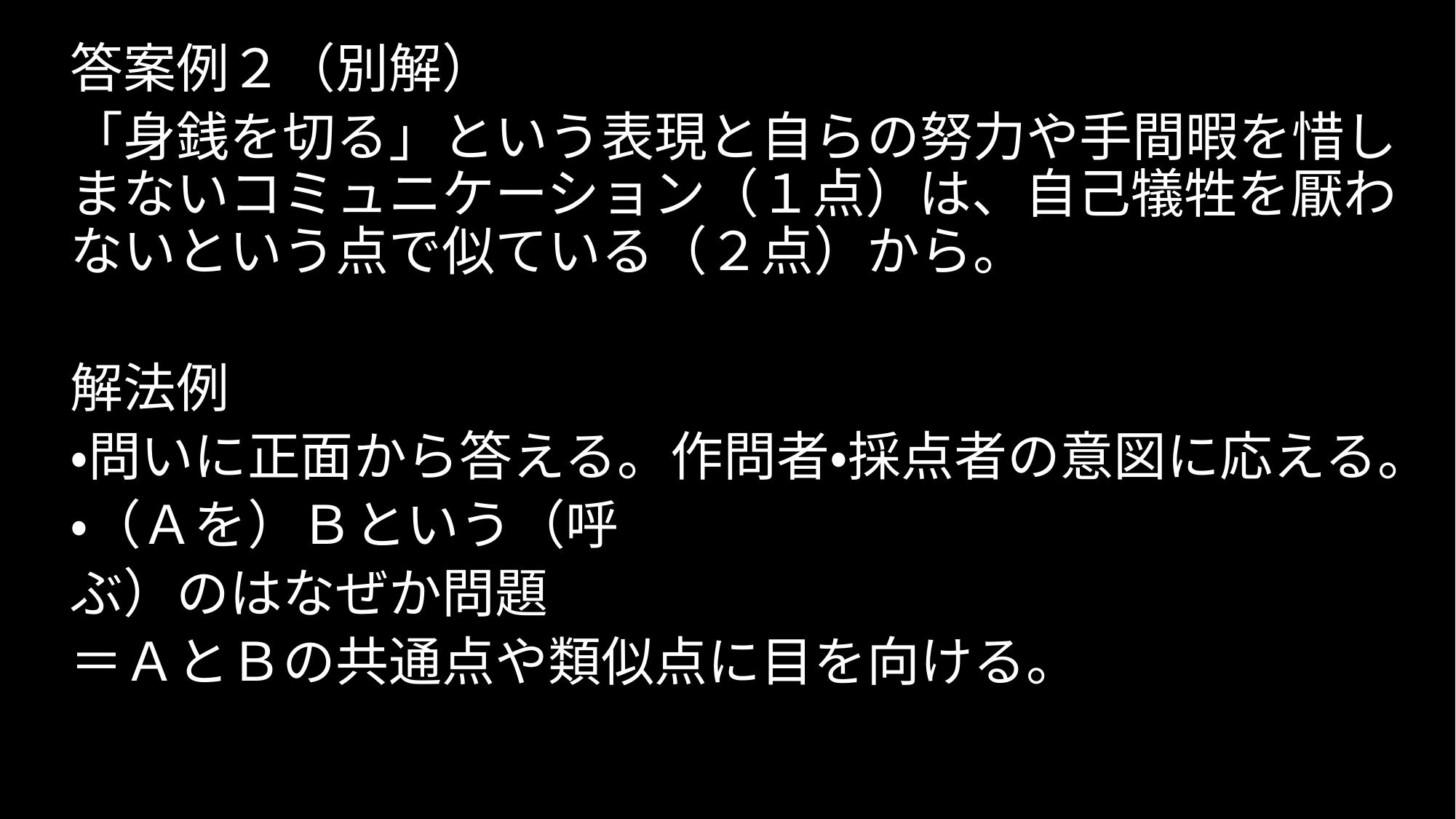

答案例２（別解）
「身銭を切る」という表現と自らの努力や手間暇を惜しまないコミュニケーション（１点）は、自己犠牲を厭わないという点で似ている（２点）から。

解法例
・問いに正面から答える。作問者・採点者の意図に応える。
・（Ａを）Ｂという（呼
ぶ）のはなぜか問題
＝ＡとＢの共通点や類似点に目を向ける。